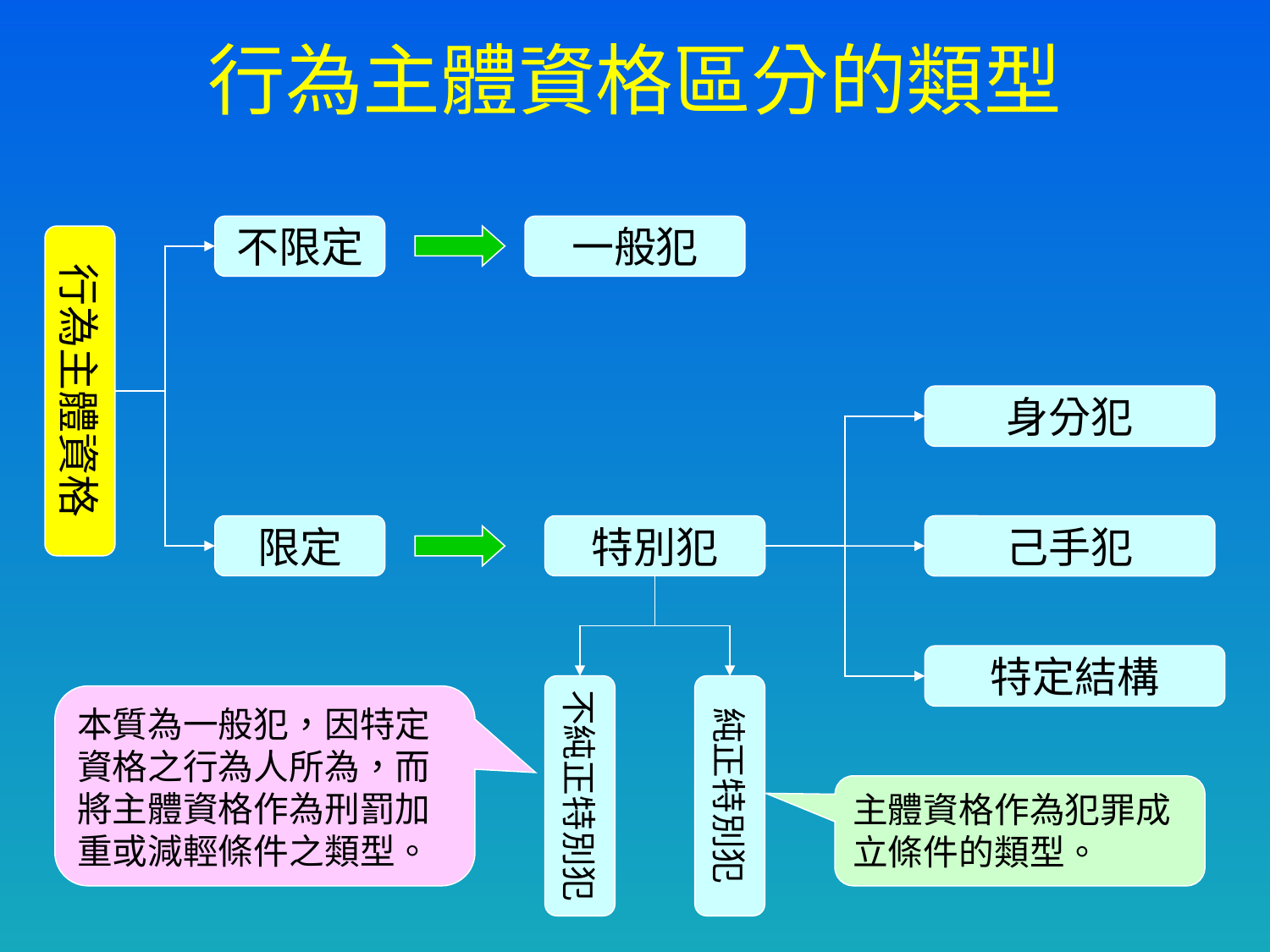

# 行為主體資格區分的類型
不限定
一般犯
行為主體資格

身分犯
限定
特別犯
己手犯

特定結構
不純正特別犯
純正特別犯
本質為一般犯，因特定資格之行為人所為，而將主體資格作為刑罰加重或減輕條件之類型。
主體資格作為犯罪成立條件的類型。